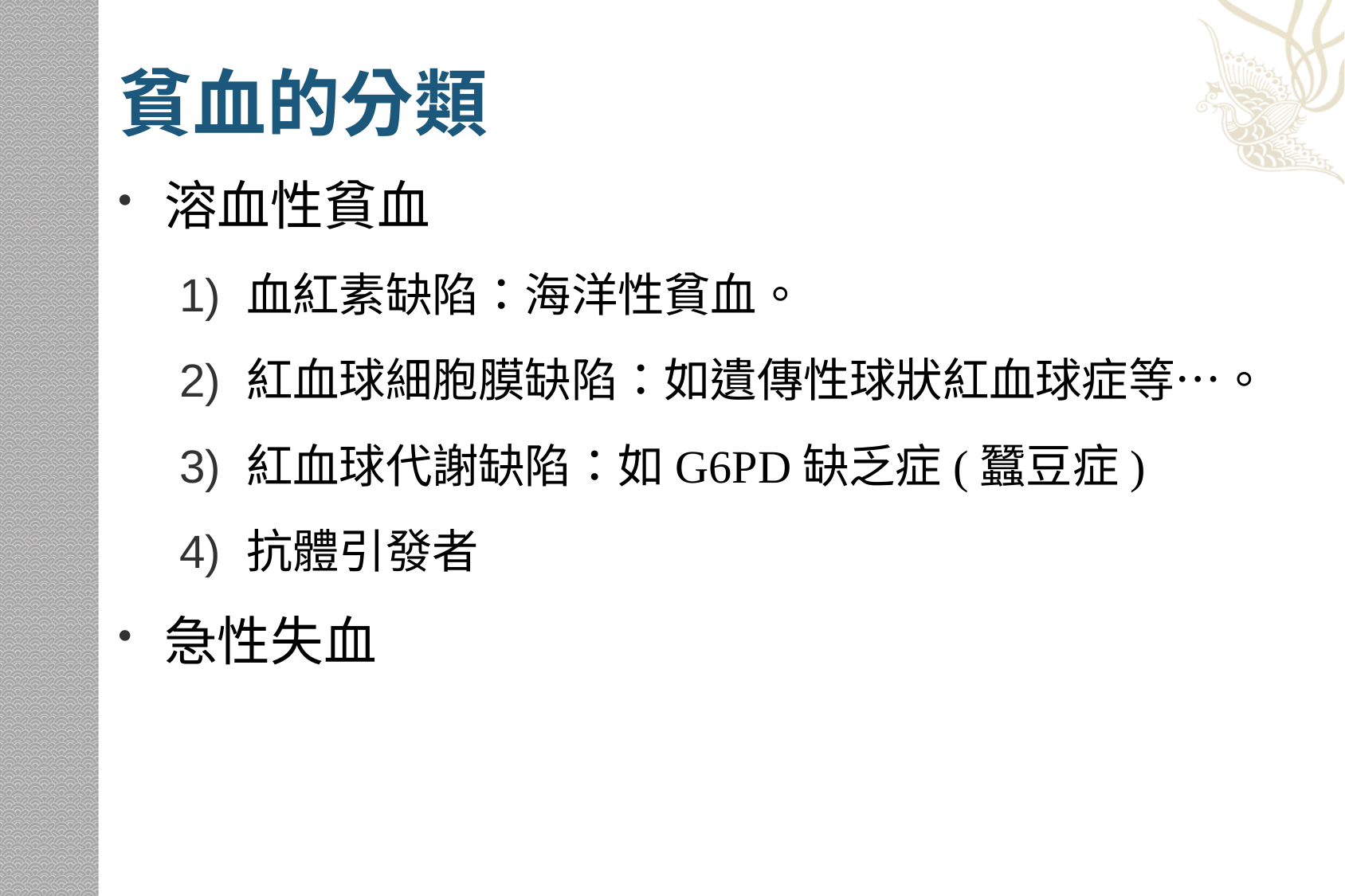

# 貧血的分類
溶血性貧血
血紅素缺陷：海洋性貧血。
紅血球細胞膜缺陷：如遺傳性球狀紅血球症等…。
紅血球代謝缺陷：如G6PD缺乏症(蠶豆症)
抗體引發者
急性失血